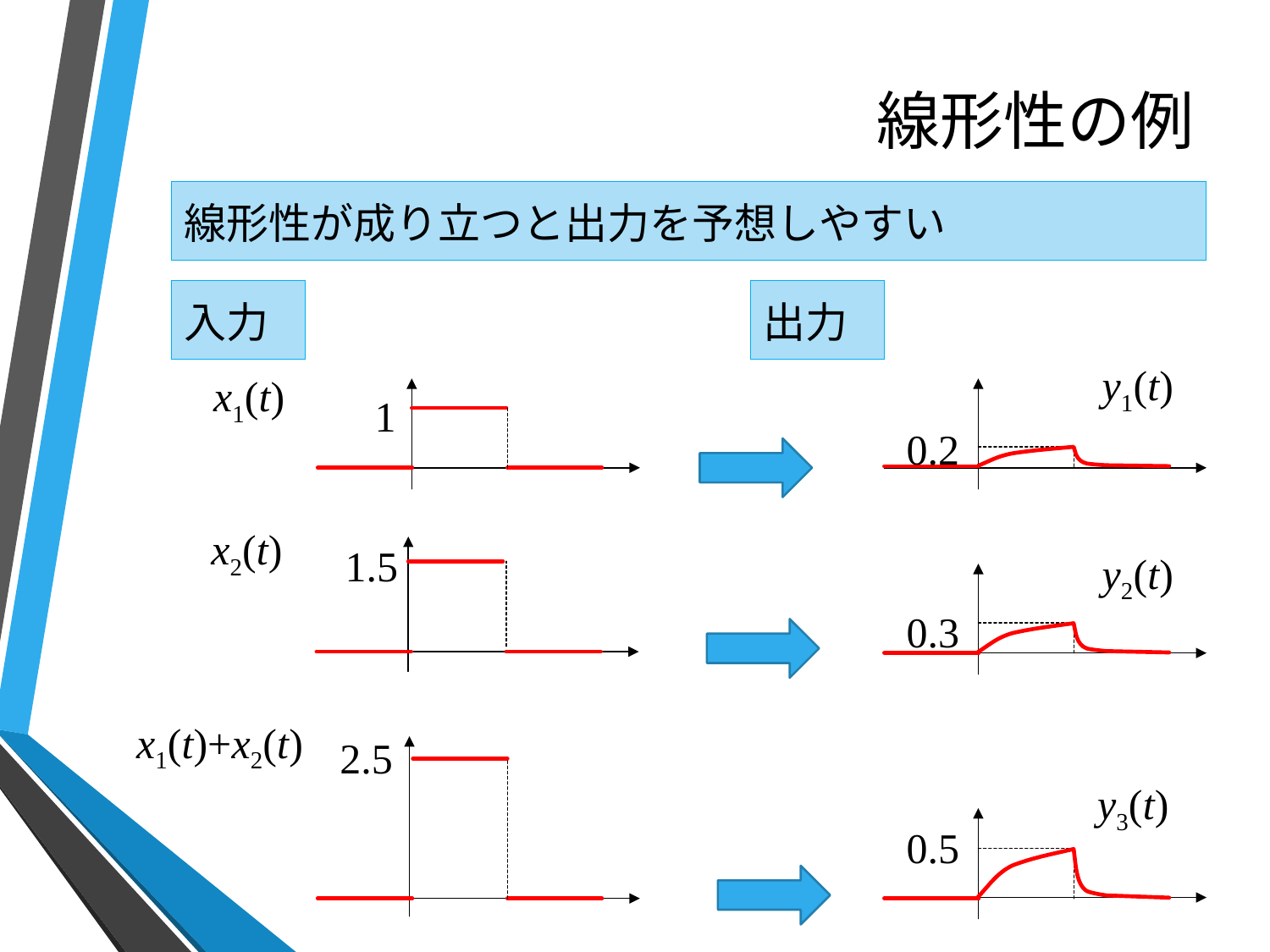

# 線形性の例
線形性が成り立つと出力を予想しやすい
入力
出力
y1(t)
x1(t)
1
0.2

x2(t)
1.5
y2(t)
0.3

x1(t)+x2(t)

2.5
y3(t)
0.5